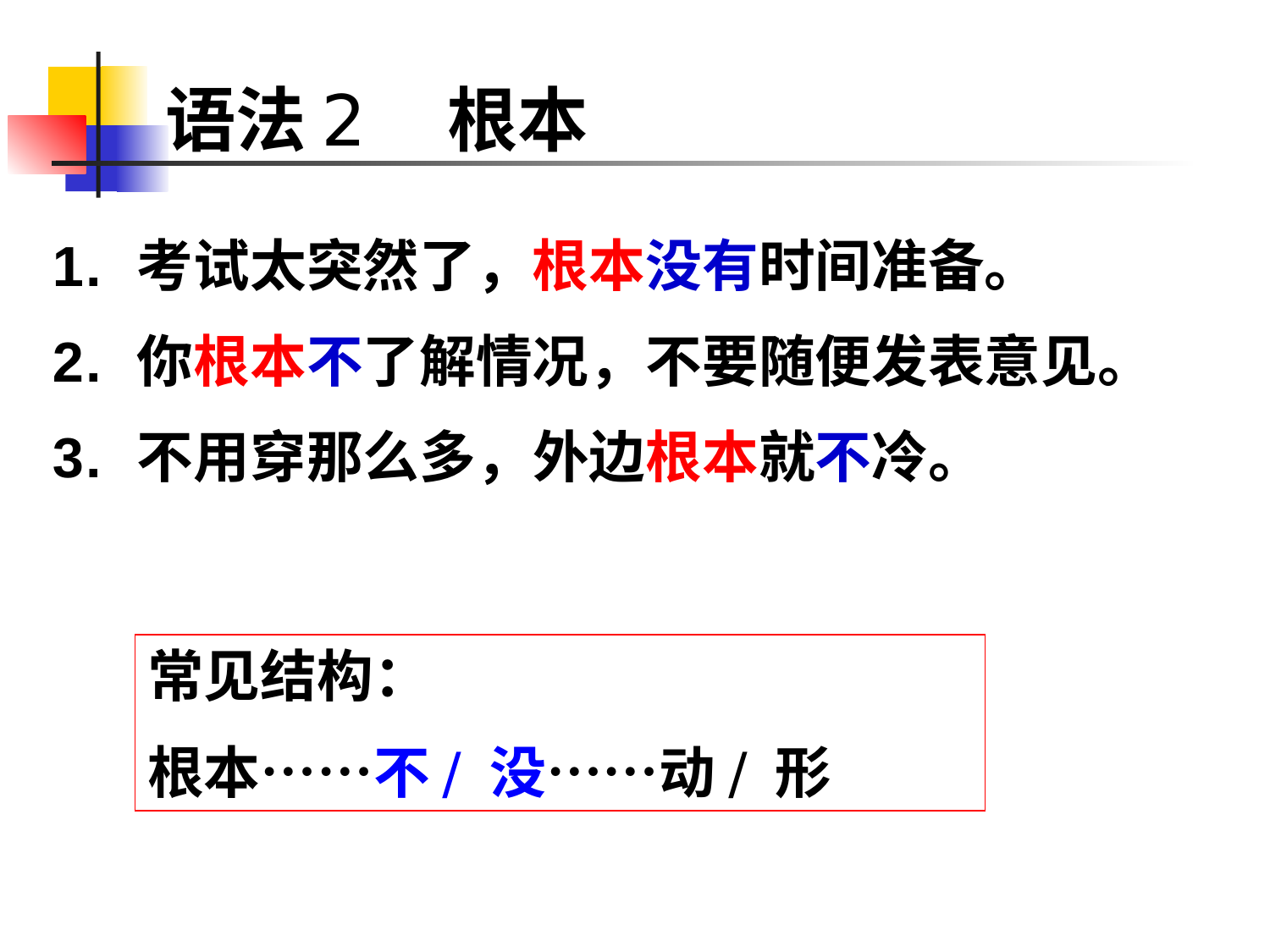

# 语法2   根本
考试太突然了，根本没有时间准备。
你根本不了解情况，不要随便发表意见。
不用穿那么多，外边根本就不冷。
常见结构：
根本……不/没……动/形